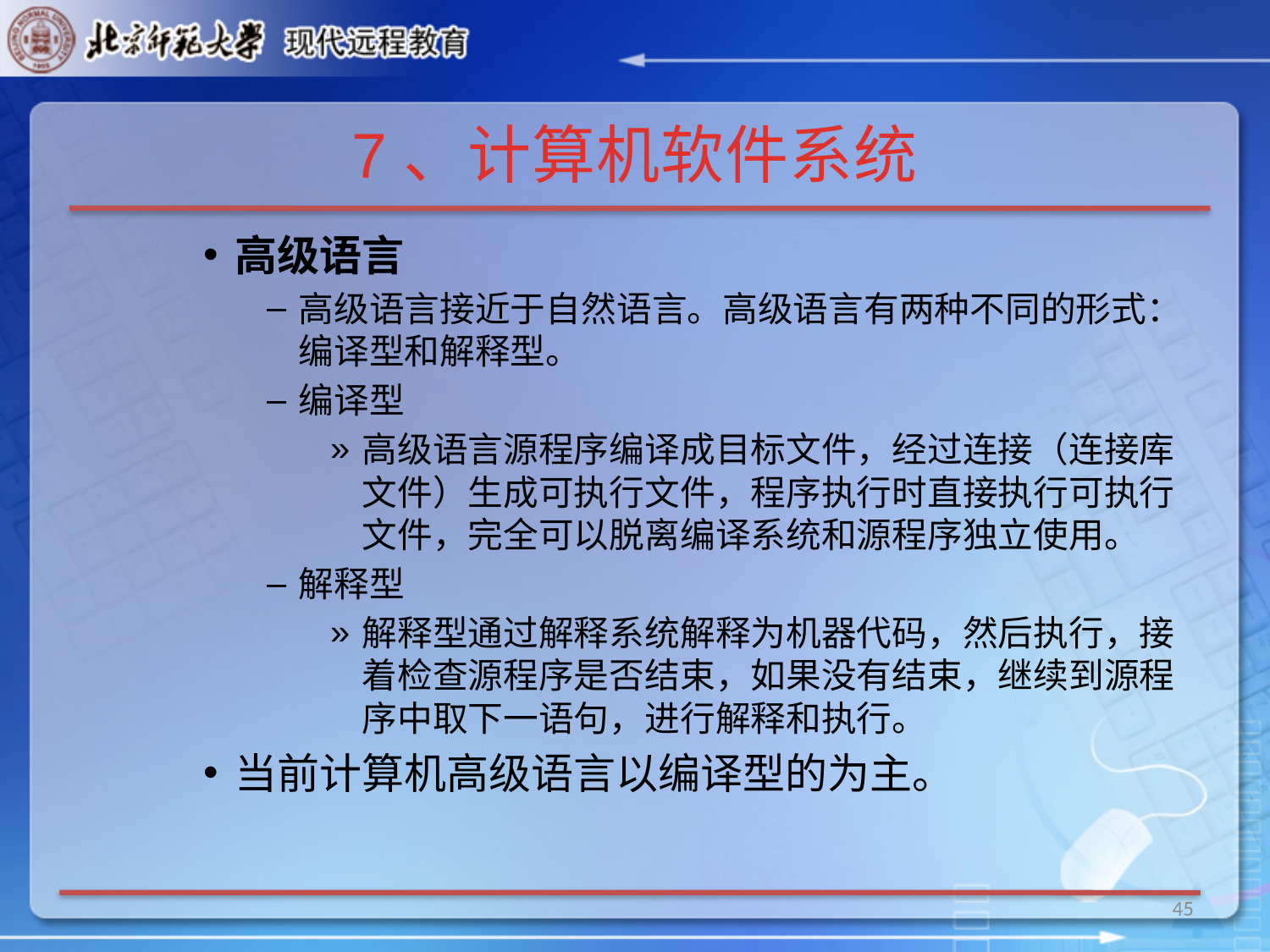

# 7、计算机软件系统
高级语言
高级语言接近于自然语言。高级语言有两种不同的形式：编译型和解释型。
编译型
高级语言源程序编译成目标文件，经过连接（连接库文件）生成可执行文件，程序执行时直接执行可执行文件，完全可以脱离编译系统和源程序独立使用。
解释型
解释型通过解释系统解释为机器代码，然后执行，接着检查源程序是否结束，如果没有结束，继续到源程序中取下一语句，进行解释和执行。
当前计算机高级语言以编译型的为主。
45